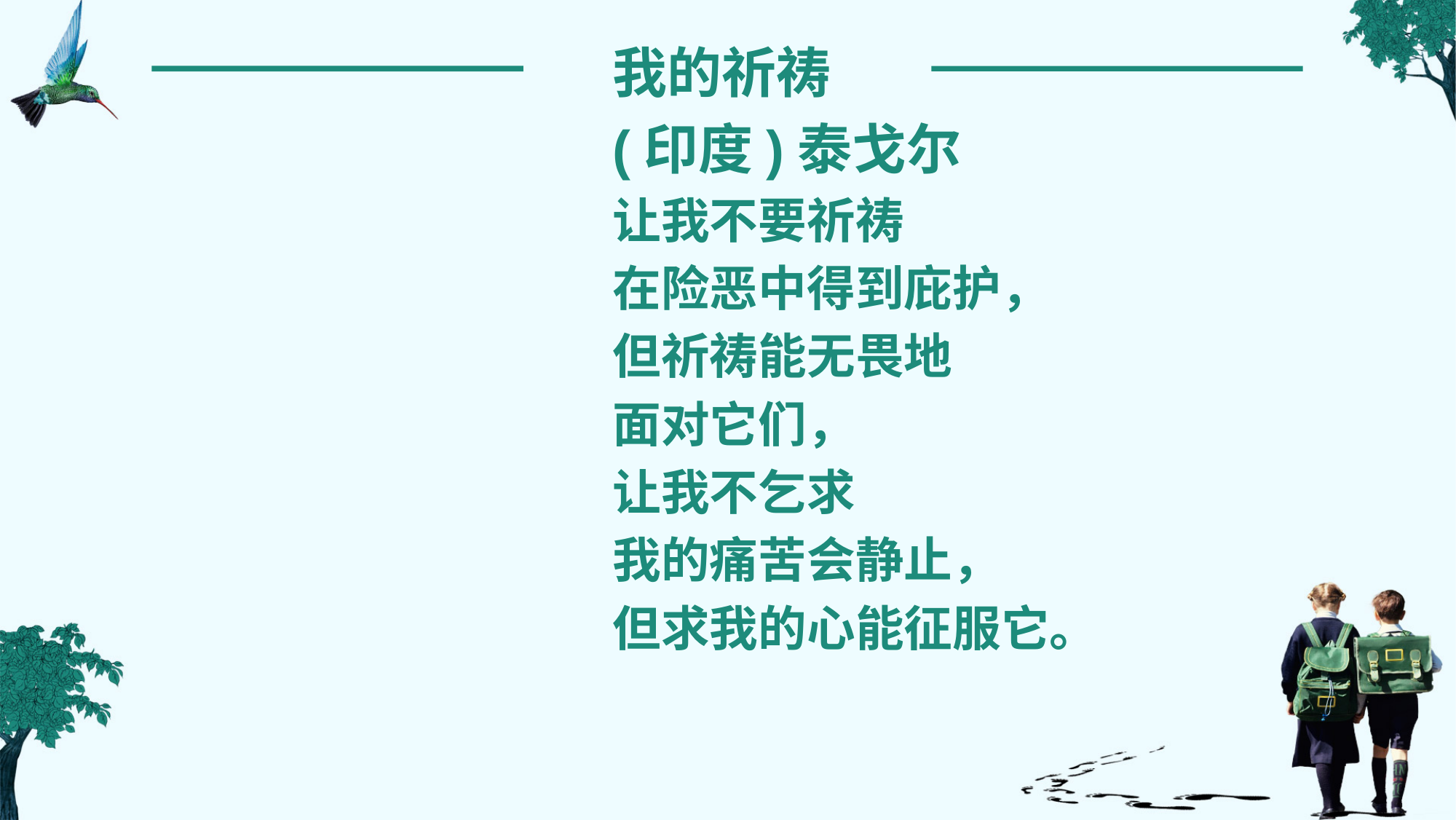

我的祈祷
(印度)泰戈尔
让我不要祈祷
在险恶中得到庇护，
但祈祷能无畏地
面对它们，
让我不乞求
我的痛苦会静止，
但求我的心能征服它。